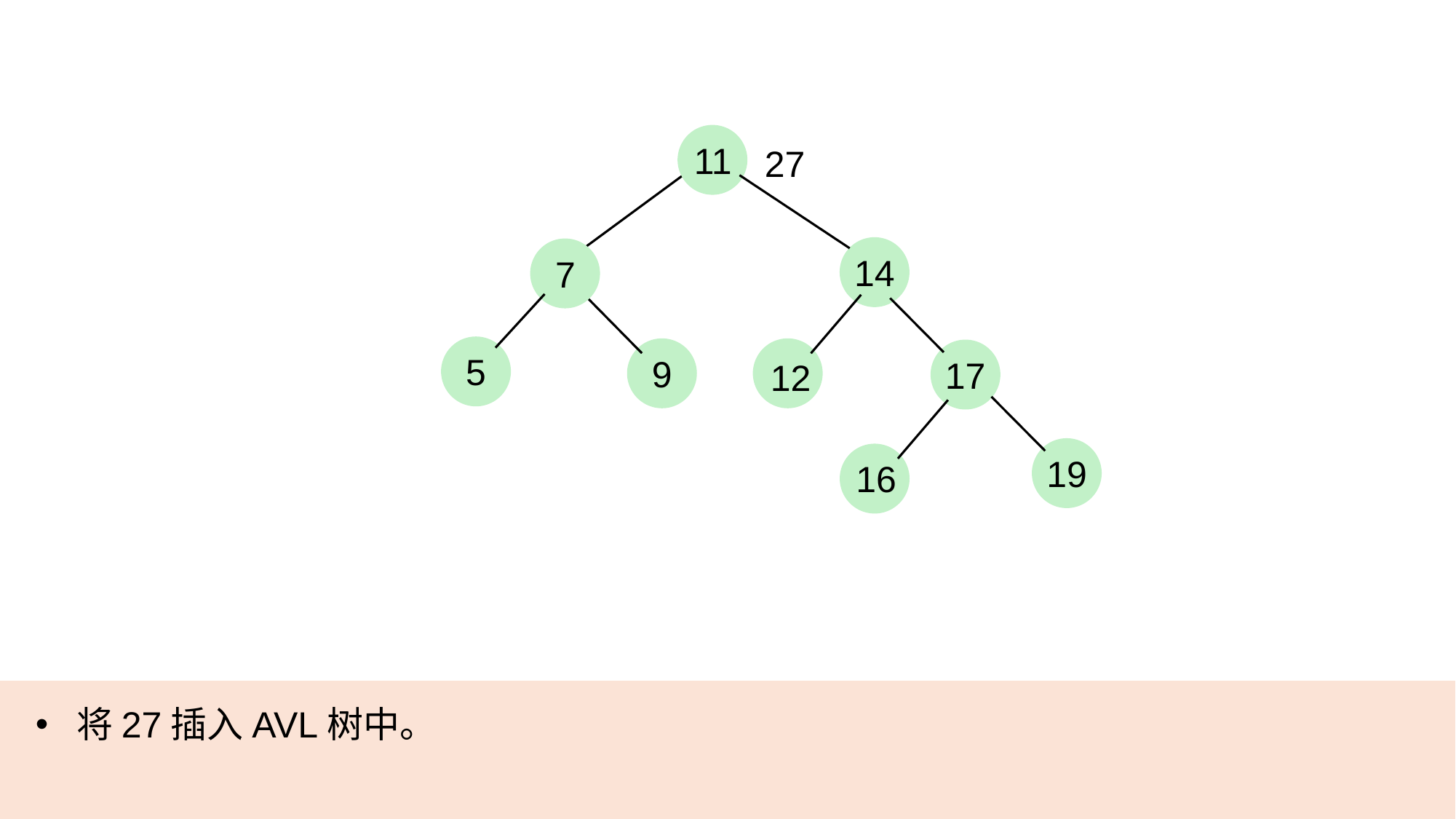

11
27

14
7

5
9
17
12

19
16

将27插入AVL树中。